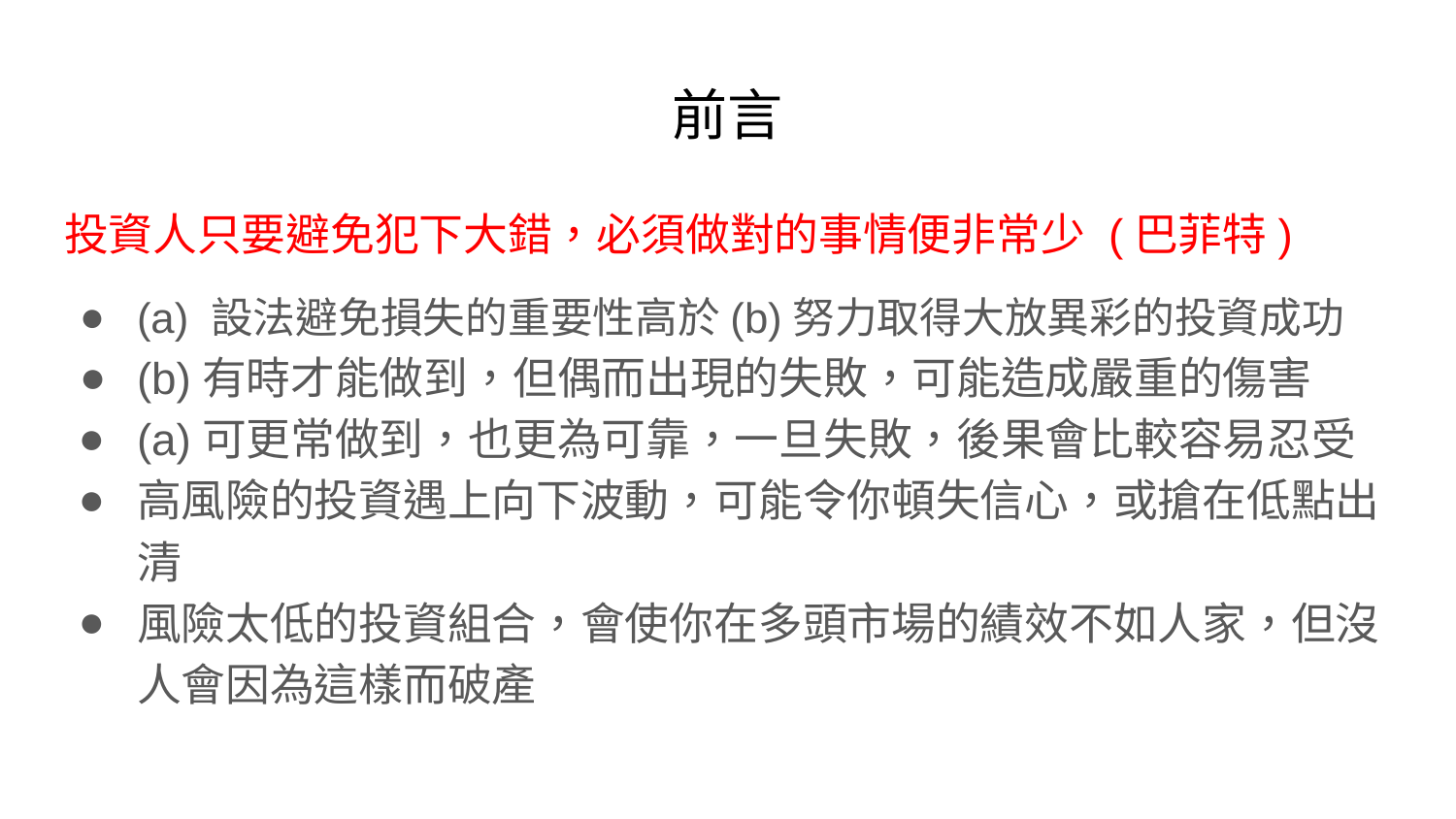

# 前言
投資人只要避免犯下大錯，必須做對的事情便非常少 (巴菲特)
(a) 設法避免損失的重要性高於(b)努力取得大放異彩的投資成功
(b)有時才能做到，但偶而出現的失敗，可能造成嚴重的傷害
(a)可更常做到，也更為可靠，一旦失敗，後果會比較容易忍受
高風險的投資遇上向下波動，可能令你頓失信心，或搶在低點出清
風險太低的投資組合，會使你在多頭市場的績效不如人家，但沒人會因為這樣而破產